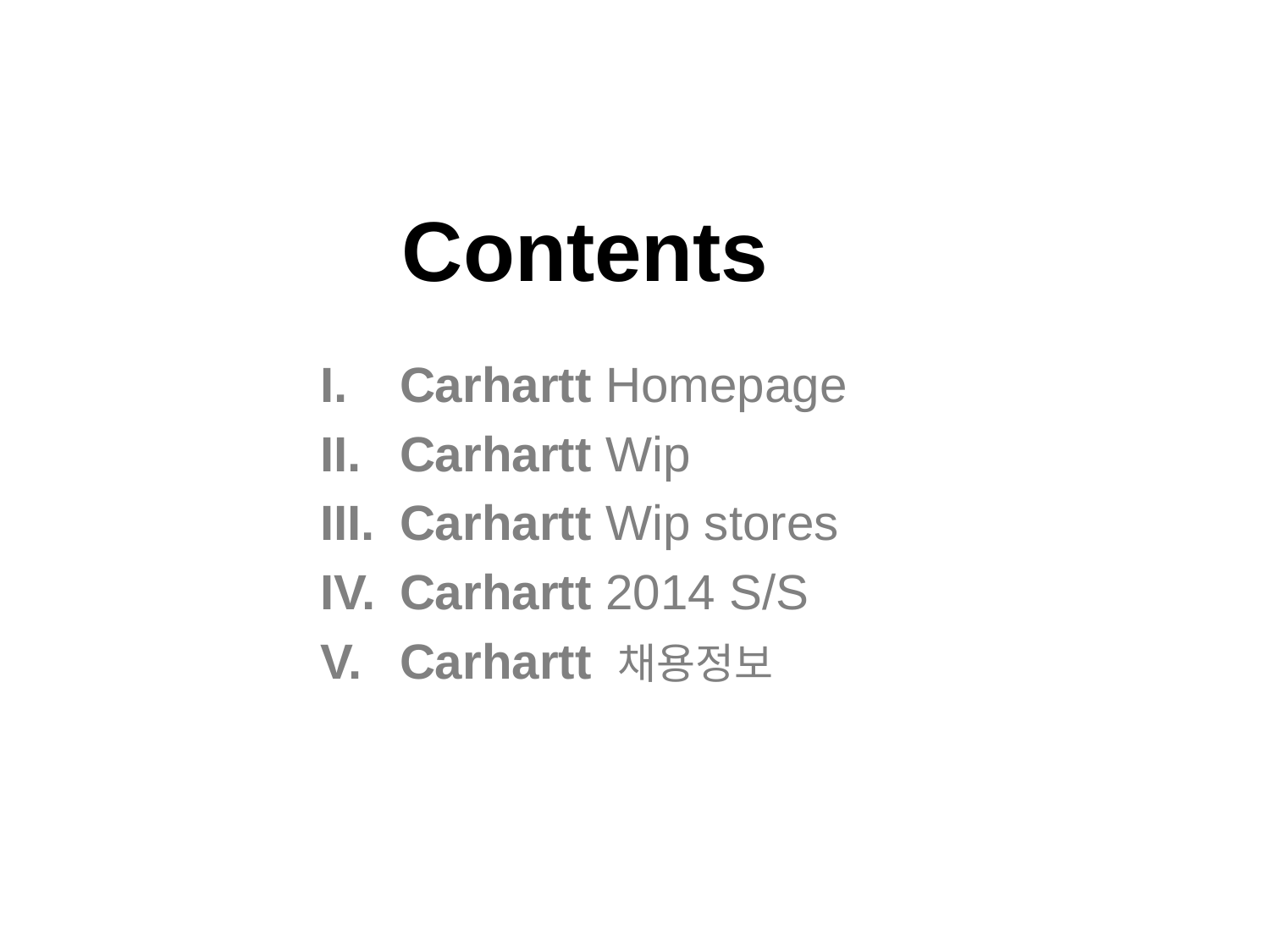

# Contents
Carhartt Homepage
Carhartt Wip
Carhartt Wip stores
Carhartt 2014 S/S
Carhartt 채용정보